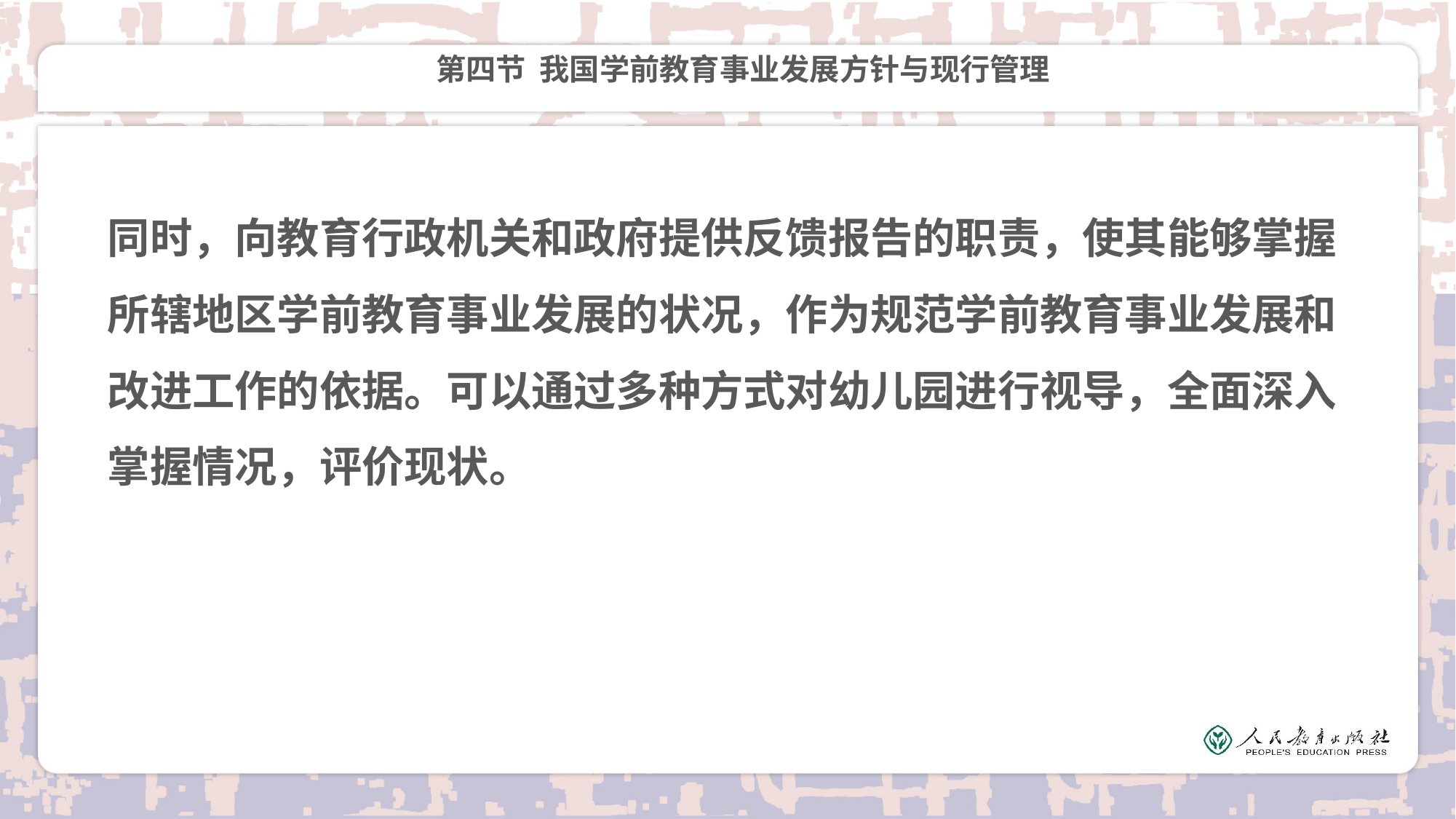

# 第四节  我国学前教育事业发展方针与现行管理
同时，向教育行政机关和政府提供反馈报告的职责，使其能够掌握所辖地区学前教育事业发展的状况，作为规范学前教育事业发展和改进工作的依据。可以通过多种方式对幼儿园进行视导，全面深入掌握情况，评价现状。